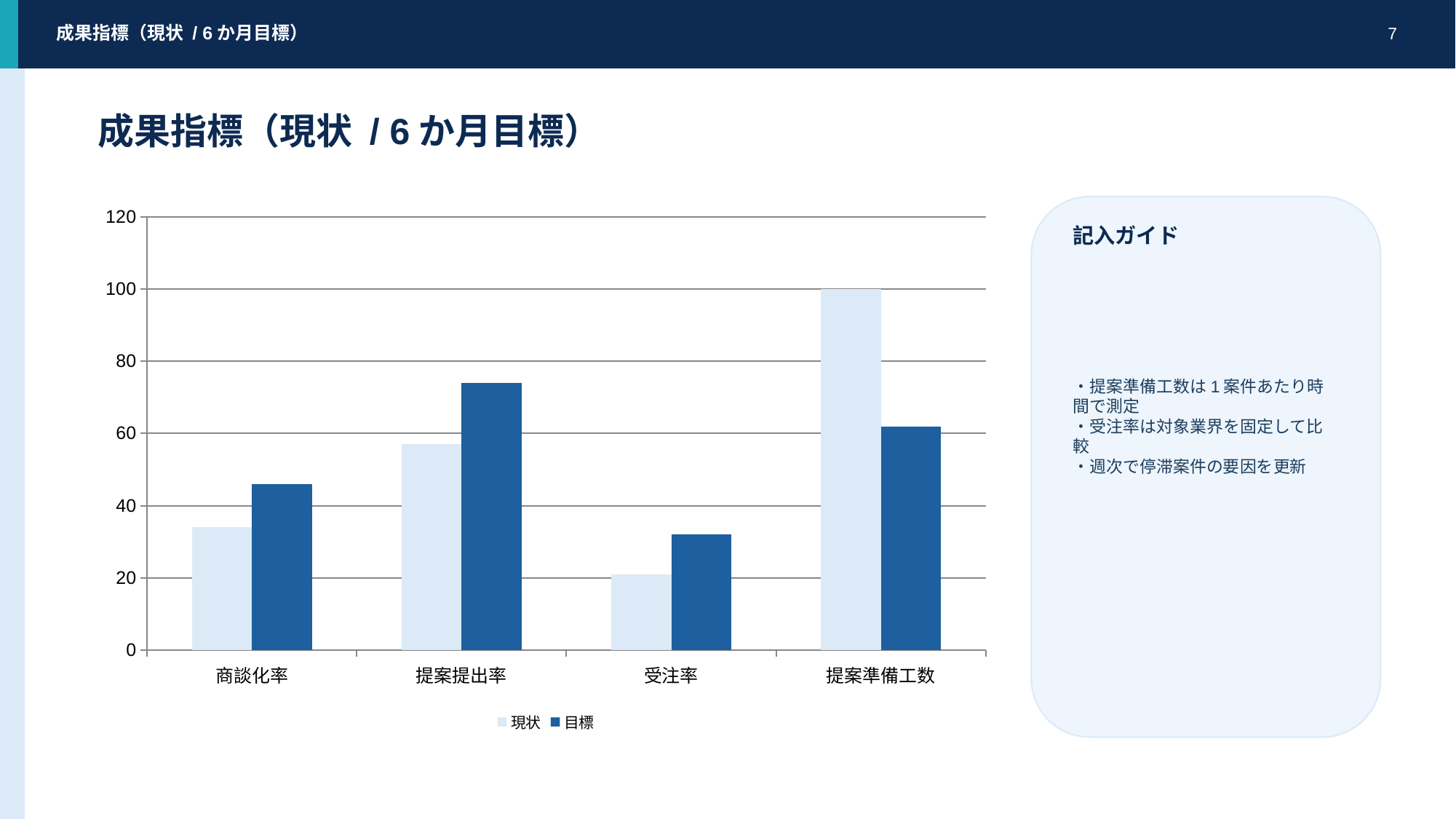

成果指標（現状 / 6か月目標）
7

成果指標（現状 / 6か月目標）

### Chart

| Category | 現状 | 目標 |
|---|---|---|
| 商談化率 | 34.0 | 46.0 |
| 提案提出率 | 57.0 | 74.0 |
| 受注率 | 21.0 | 32.0 |
| 提案準備工数 | 100.0 | 62.0 |
記入ガイド
・提案準備工数は1案件あたり時間で測定
・受注率は対象業界を固定して比較
・週次で停滞案件の要因を更新